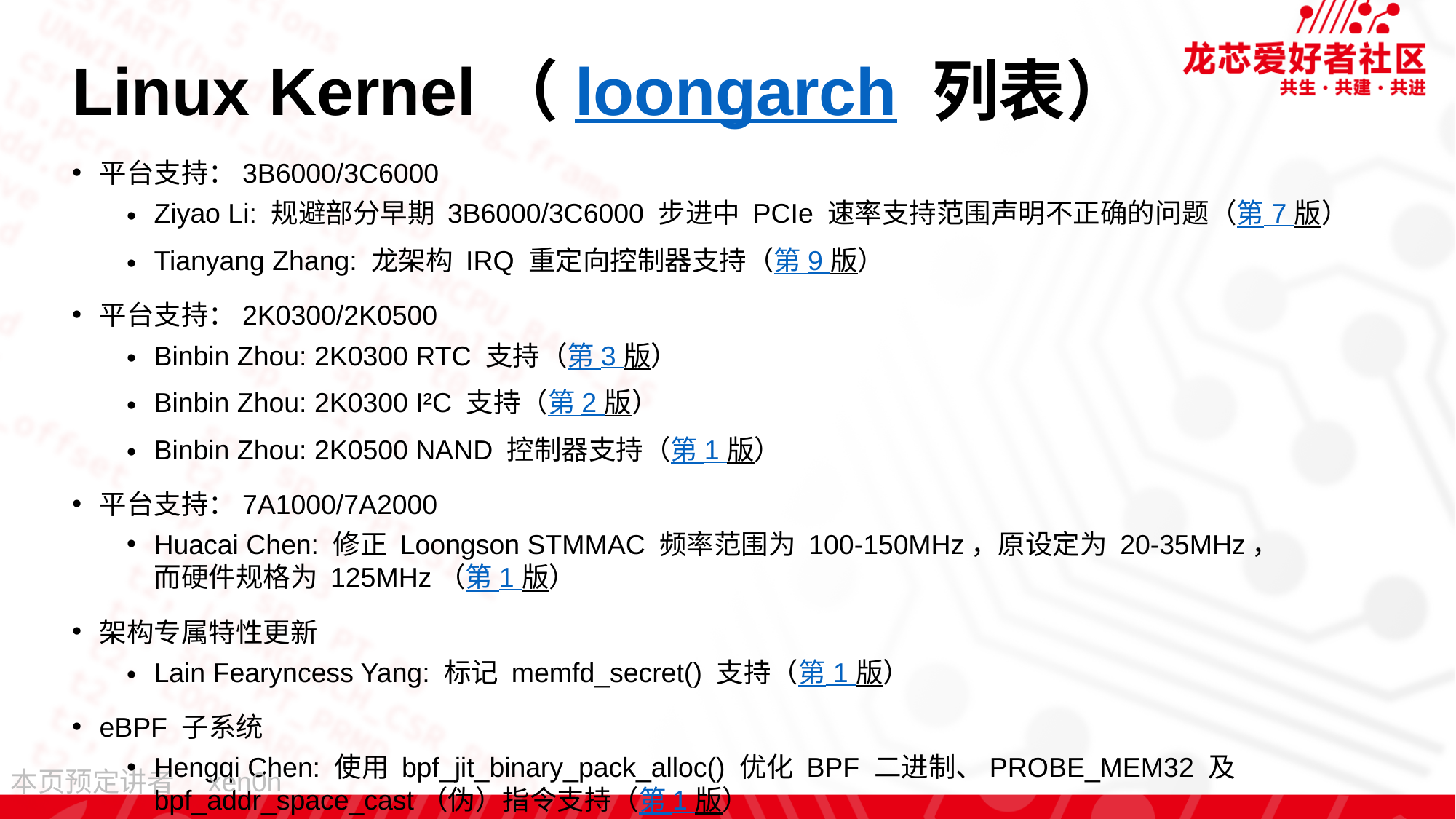

# Linux Kernel（loongarch 列表）
平台支持：3B6000/3C6000
Ziyao Li: 规避部分早期 3B6000/3C6000 步进中 PCIe 速率支持范围声明不正确的问题（第 7 版）
Tianyang Zhang: 龙架构 IRQ 重定向控制器支持（第 9 版）
平台支持：2K0300/2K0500
Binbin Zhou: 2K0300 RTC 支持（第 3 版）
Binbin Zhou: 2K0300 I²C 支持（第 2 版）
Binbin Zhou: 2K0500 NAND 控制器支持（第 1 版）
平台支持：7A1000/7A2000
Huacai Chen: 修正 Loongson STMMAC 频率范围为 100-150MHz，原设定为 20-35MHz，
而硬件规格为 125MHz（第 1 版）
架构专属特性更新
Lain Fearyncess Yang: 标记 memfd_secret() 支持（第 1 版）
eBPF 子系统
Hengqi Chen: 使用 bpf_jit_binary_pack_alloc() 优化 BPF 二进制、PROBE_MEM32 及 bpf_addr_space_cast（伪）指令支持（第 1 版）
xen0n